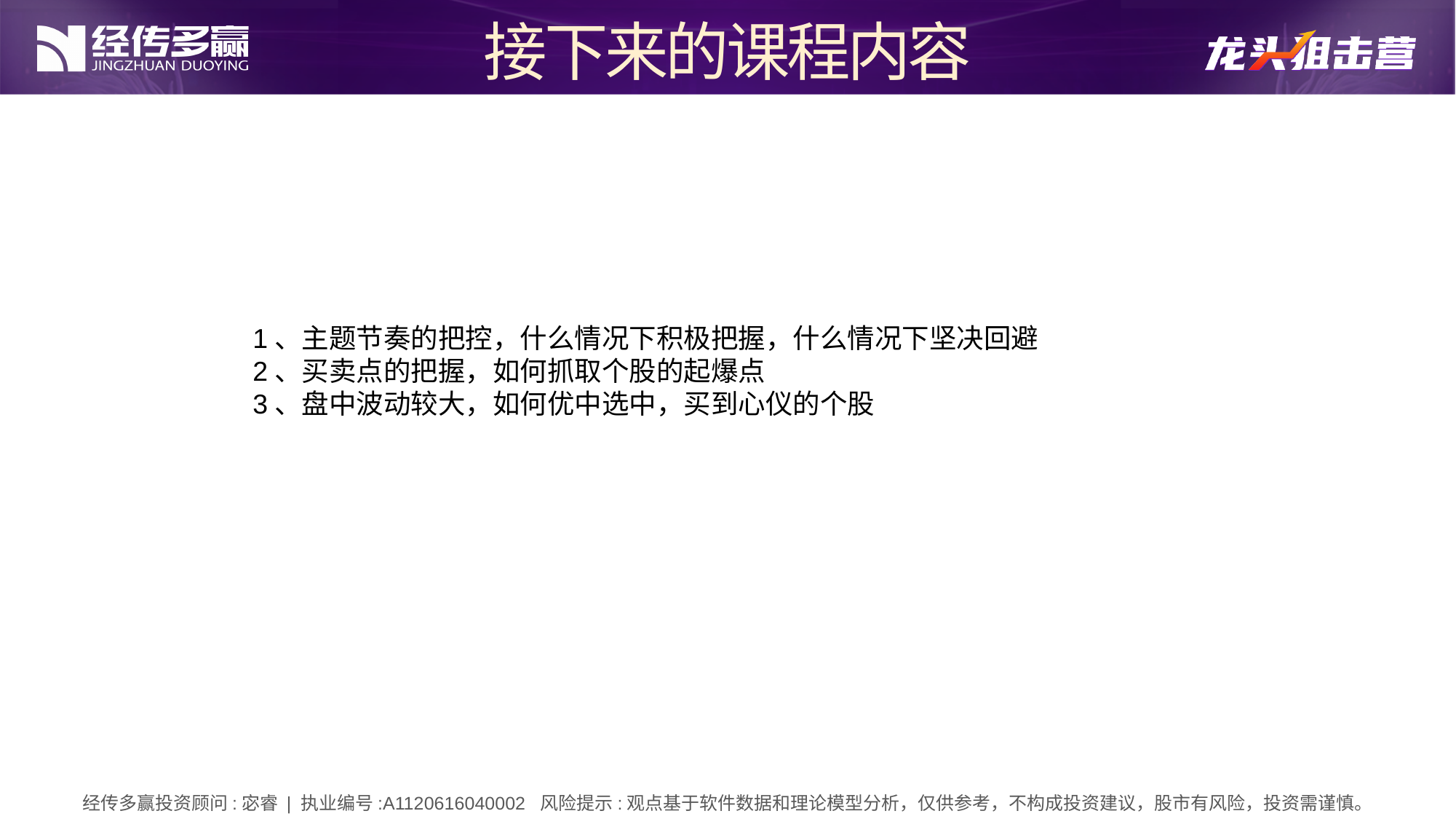

接下来的课程内容
1、主题节奏的把控，什么情况下积极把握，什么情况下坚决回避
2、买卖点的把握，如何抓取个股的起爆点
3、盘中波动较大，如何优中选中，买到心仪的个股